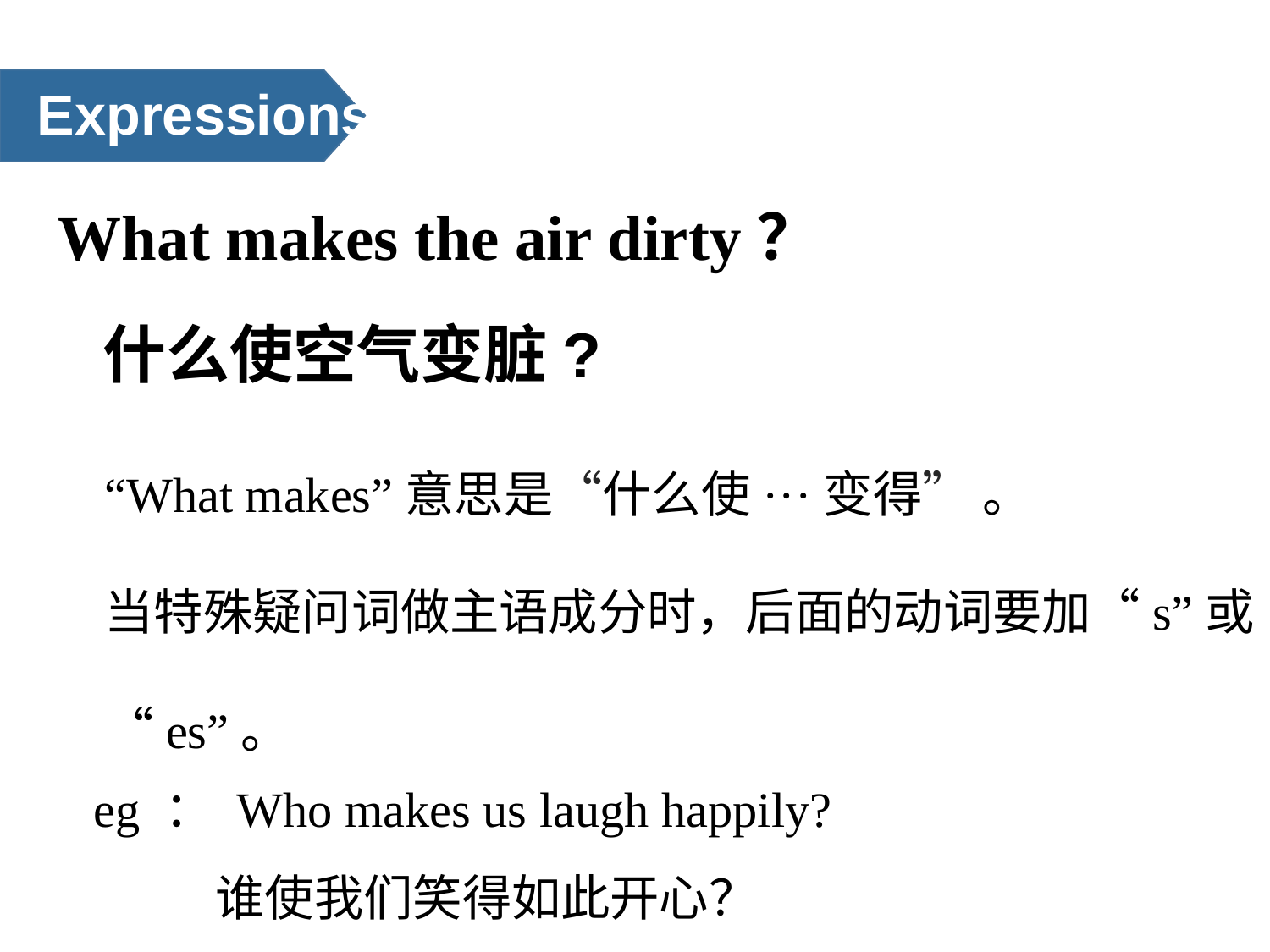

Expressions
What makes the air dirty？
什么使空气变脏?
“What makes”意思是“什么使···变得” 。
当特殊疑问词做主语成分时，后面的动词要加“s”或“es”。
eg ： Who makes us laugh happily?
          谁使我们笑得如此开心？